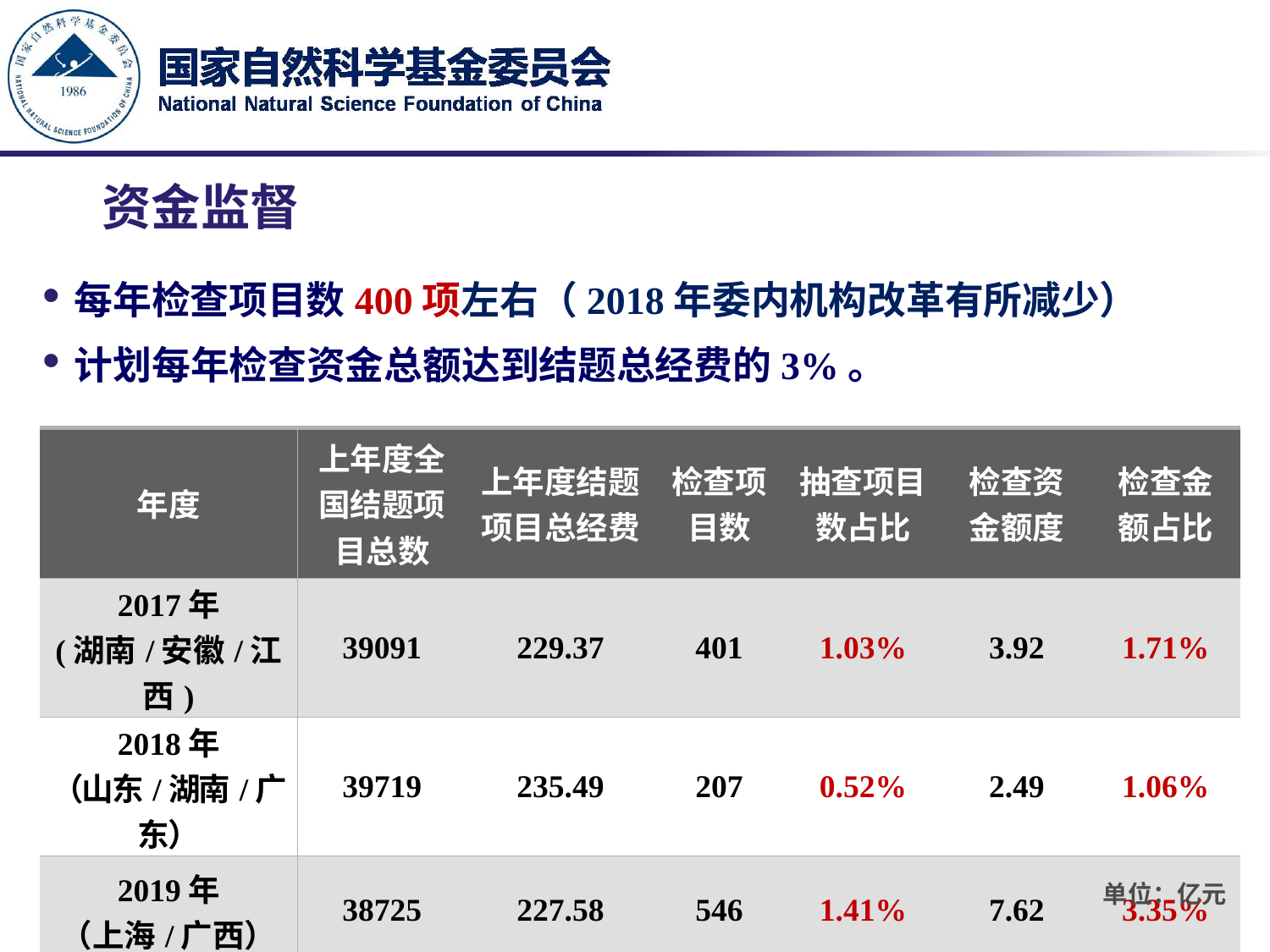

# 资金监督
每年检查项目数400项左右（2018年委内机构改革有所减少）
计划每年检查资金总额达到结题总经费的3%。

| 年度 | 上年度全国结题项目总数 | 上年度结题项目总经费 | 检查项目数 | 抽查项目数占比 | 检查资金额度 | 检查金额占比 |
| --- | --- | --- | --- | --- | --- | --- |
| 2017年 (湖南/安徽/江西) | 39091 | 229.37 | 401 | 1.03% | 3.92 | 1.71% |
| 2018年 （山东/湖南/广东） | 39719 | 235.49 | 207 | 0.52% | 2.49 | 1.06% |
| 2019年 （上海/广西） | 38725 | 227.58 | 546 | 1.41% | 7.62 | 3.35% |
单位：亿元